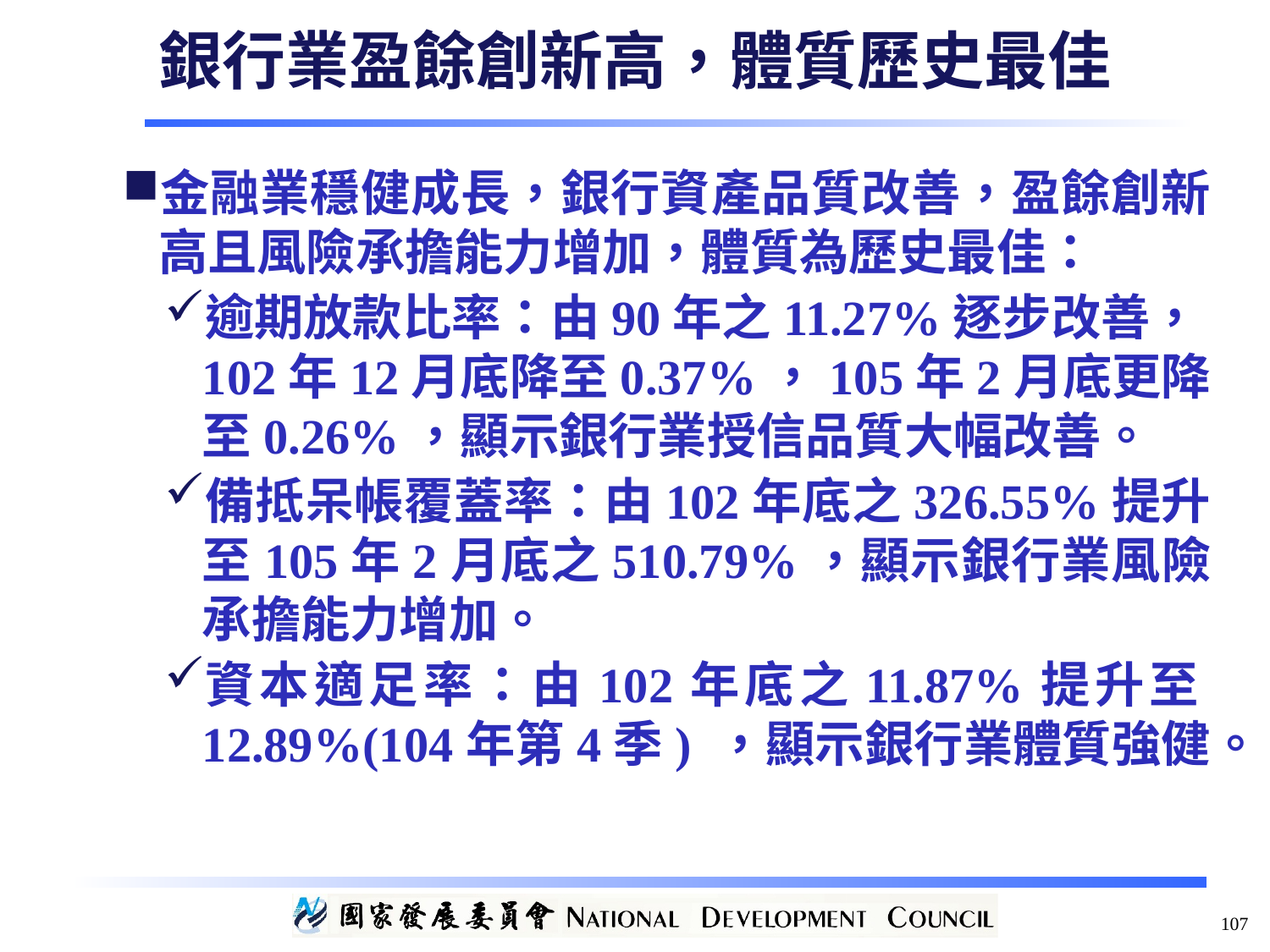

銀行業盈餘創新高，體質歷史最佳
金融業穩健成長，銀行資產品質改善，盈餘創新高且風險承擔能力增加，體質為歷史最佳：
逾期放款比率：由90年之11.27%逐步改善，102年12月底降至0.37%，105年2月底更降至0.26%，顯示銀行業授信品質大幅改善。
備抵呆帳覆蓋率：由102年底之326.55%提升至105年2月底之510.79%，顯示銀行業風險承擔能力增加。
資本適足率：由102年底之11.87%提升至12.89%(104年第4季) ，顯示銀行業體質強健。
107